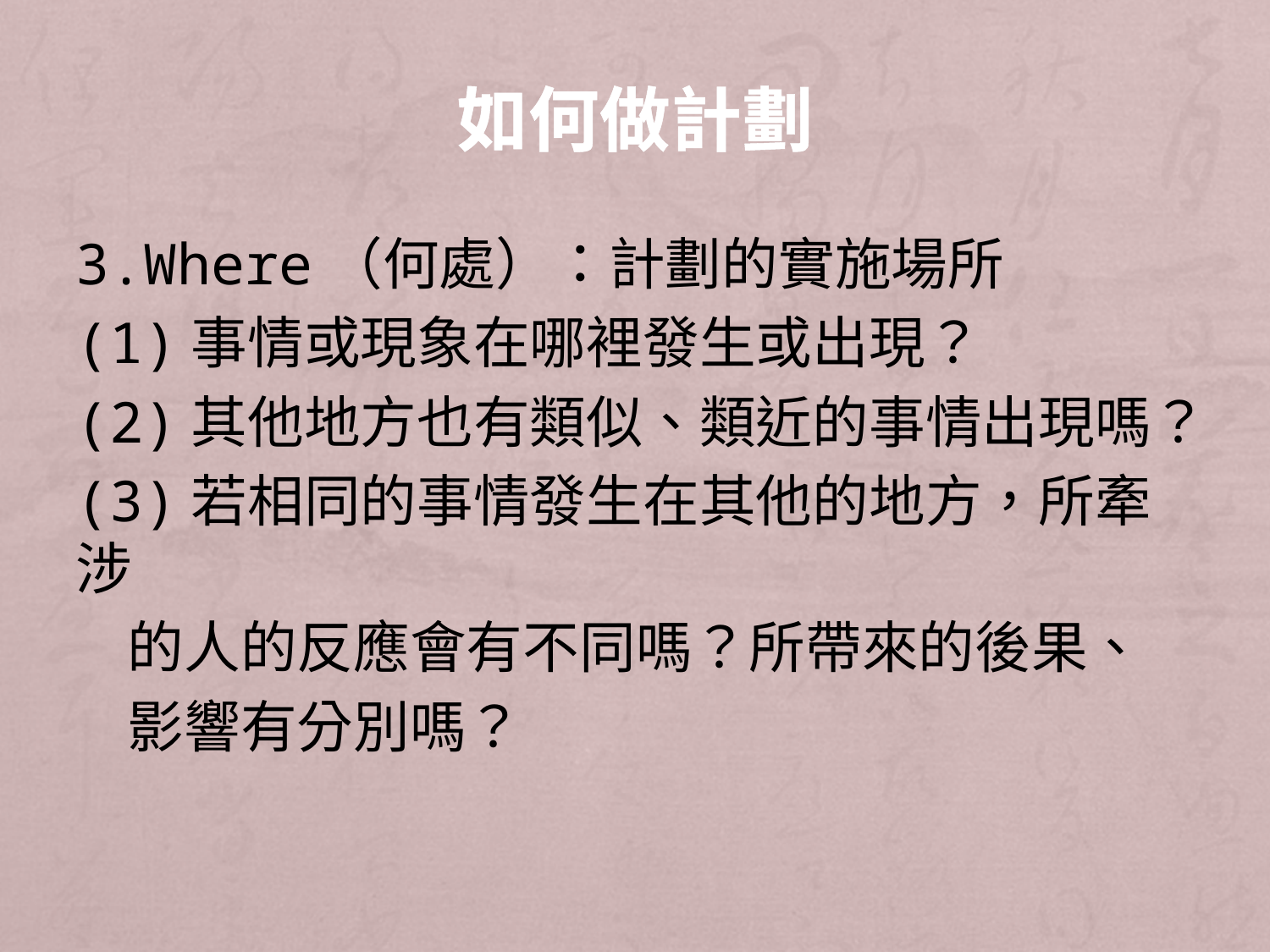

# 如何做計劃
3.Where（何處）：計劃的實施場所
(1)事情或現象在哪裡發生或出現？
(2)其他地方也有類似、類近的事情出現嗎？
(3)若相同的事情發生在其他的地方，所牽涉
   的人的反應會有不同嗎？所帶來的後果、
   影響有分別嗎？